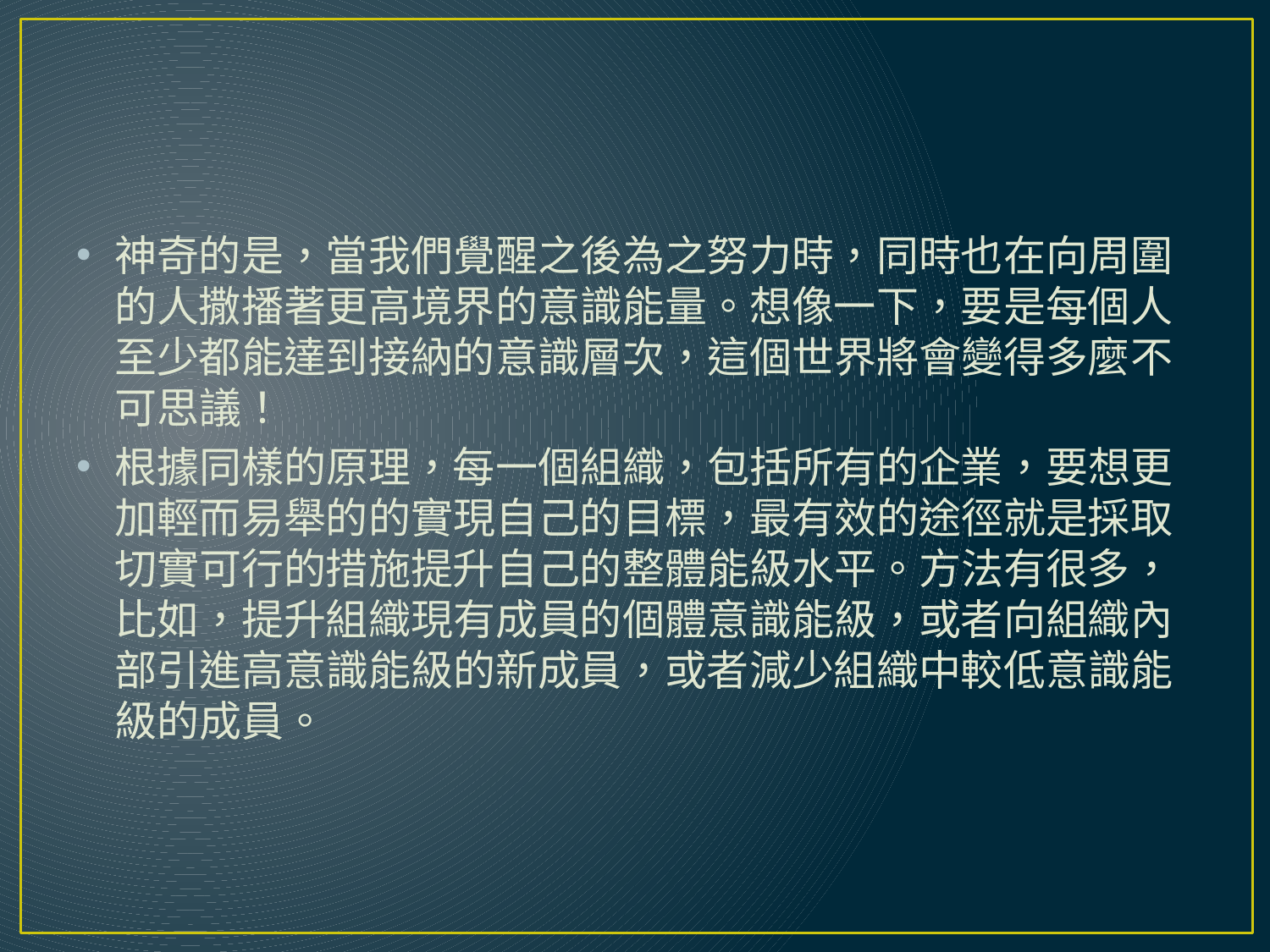

#
神奇的是，當我們覺醒之後為之努力時，同時也在向周圍的人撒播著更高境界的意識能量。想像一下，要是每個人至少都能達到接納的意識層次，這個世界將會變得多麼不可思議！
根據同樣的原理，每一個組織，包括所有的企業，要想更加輕而易舉的的實現自己的目標，最有效的途徑就是採取切實可行的措施提升自己的整體能級水平。方法有很多，比如，提升組織現有成員的個體意識能級，或者向組織內部引進高意識能級的新成員，或者減少組織中較低意識能級的成員。